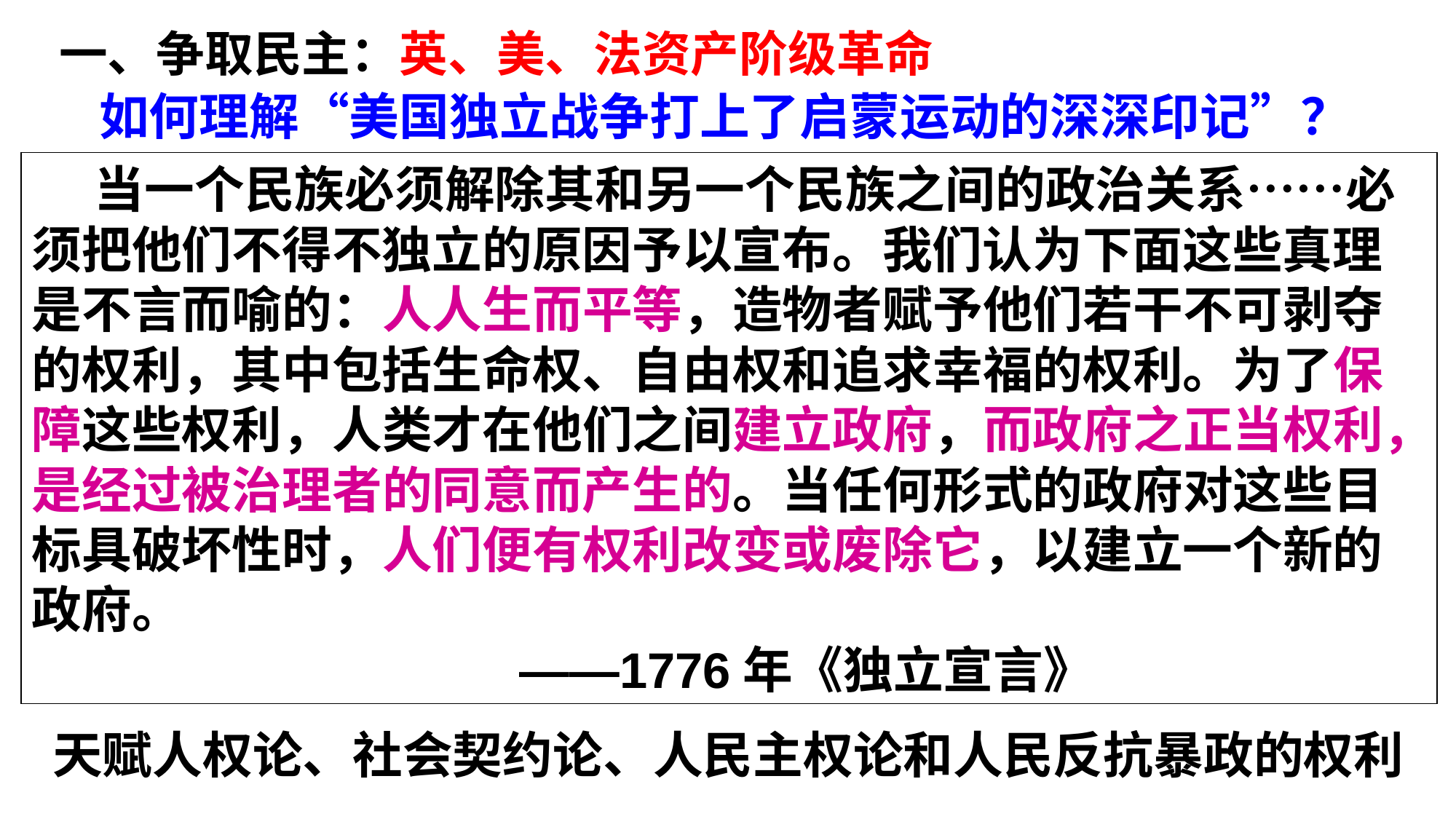

一、争取民主：英、美、法资产阶级革命
如何理解“美国独立战争打上了启蒙运动的深深印记”？
     当一个民族必须解除其和另一个民族之间的政治关系……必须把他们不得不独立的原因予以宣布。我们认为下面这些真理是不言而喻的：人人生而平等，造物者赋予他们若干不可剥夺的权利，其中包括生命权、自由权和追求幸福的权利。为了保障这些权利，人类才在他们之间建立政府，而政府之正当权利，是经过被治理者的同意而产生的。当任何形式的政府对这些目标具破坏性时，人们便有权利改变或废除它，以建立一个新的政府。
                                           ——1776年《独立宣言》
天赋人权论、社会契约论、人民主权论和人民反抗暴政的权利